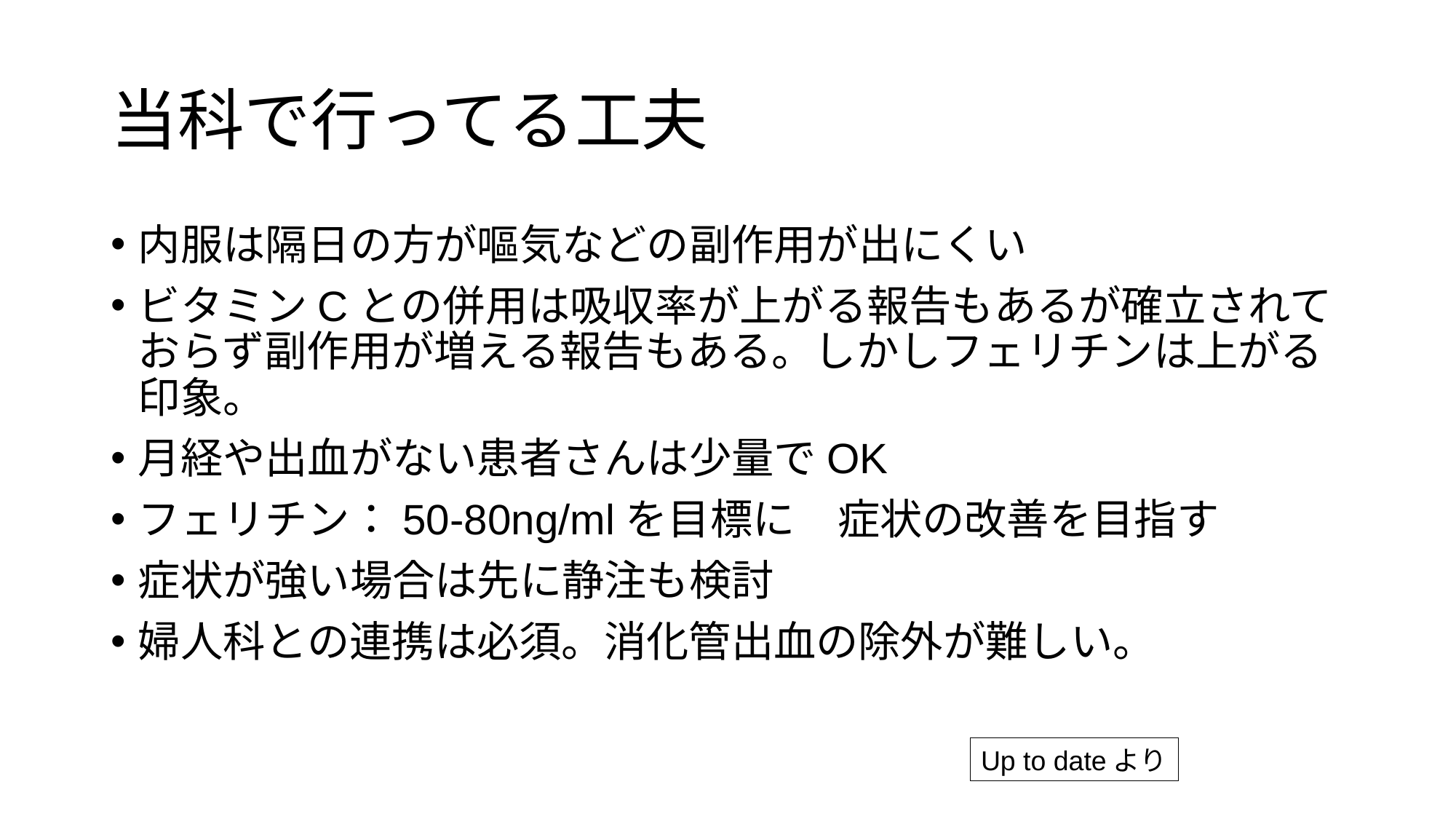

# 当科で行ってる工夫
内服は隔日の方が嘔気などの副作用が出にくい
ビタミンCとの併用は吸収率が上がる報告もあるが確立されておらず副作用が増える報告もある。しかしフェリチンは上がる印象。
月経や出血がない患者さんは少量でOK
フェリチン：50-80ng/mlを目標に　症状の改善を目指す
症状が強い場合は先に静注も検討
婦人科との連携は必須。消化管出血の除外が難しい。
Up to dateより